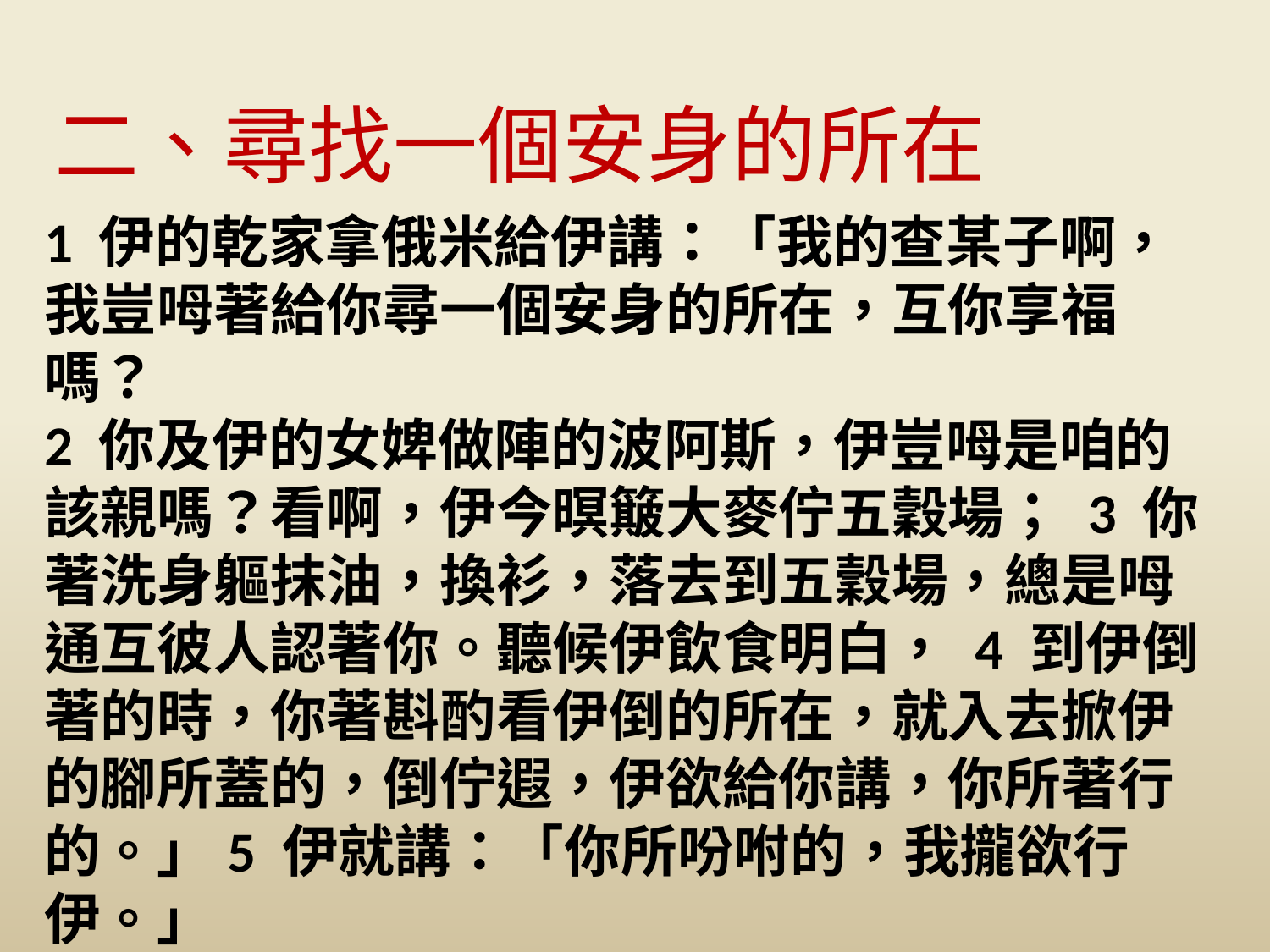

二、尋找一個安身的所在
1 伊的乾家拿俄米給伊講：「我的查某子啊，我豈呣著給你尋一個安身的所在，互你享福嗎？
2 你及伊的女婢做陣的波阿斯，伊豈呣是咱的該親嗎？看啊，伊今暝簸大麥佇五穀場； 3 你著洗身軀抹油，換衫，落去到五穀場，總是呣通互彼人認著你。聽候伊飲食明白， 4 到伊倒著的時，你著斟酌看伊倒的所在，就入去掀伊的腳所蓋的，倒佇遐，伊欲給你講，你所著行的。」5 伊就講：「你所吩咐的，我攏欲行伊。」